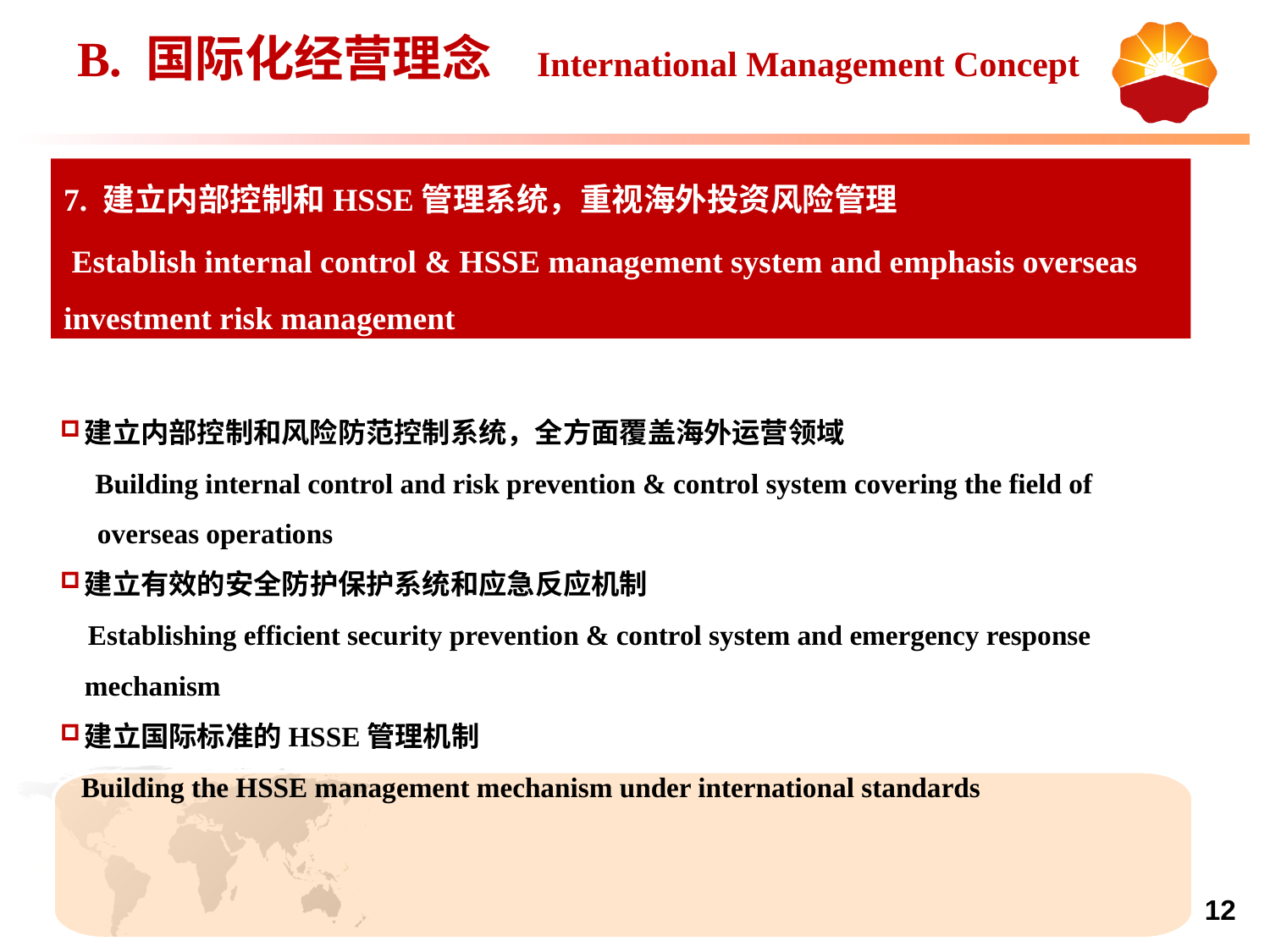

B. 国际化经营理念   International Management Concept
7. 建立内部控制和HSSE管理系统，重视海外投资风险管理
 Establish internal control & HSSE management system and emphasis overseas investment risk management

建立内部控制和风险防范控制系统，全方面覆盖海外运营领域
     Building internal control and risk prevention & control system covering the field of       overseas operations
建立有效的安全防护保护系统和应急反应机制
    Establishing efficient security prevention & control system and emergency response mechanism
建立国际标准的HSSE管理机制
   Building the HSSE management mechanism under international standards

12